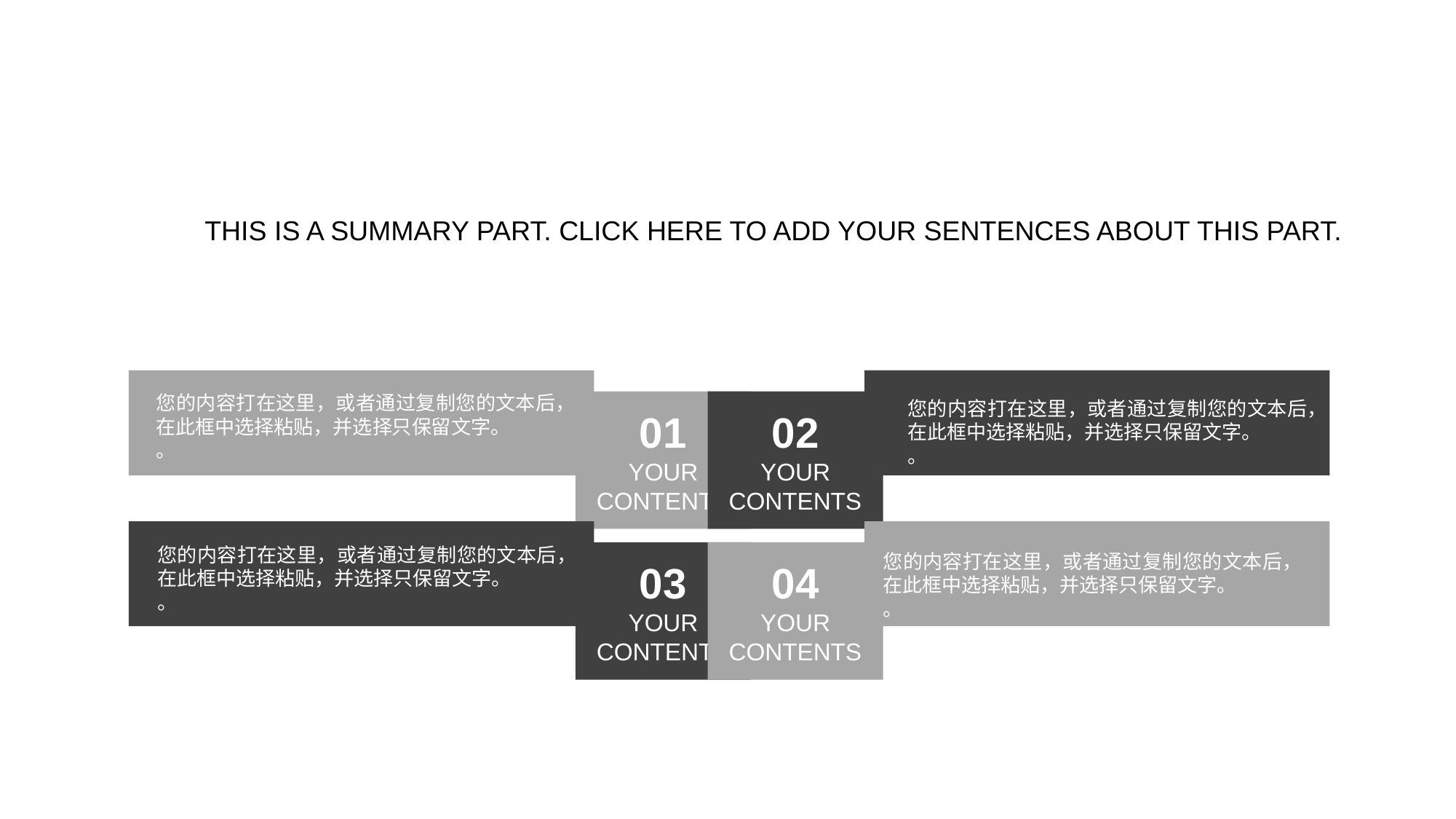

SUBTITLETHIS IS A SUMMARY PART. CLICK HERE TO ADD YOUR SENTENCES ABOUT THIS PART.

您的内容打在这里，或者通过复制您的文本后，在此框中选择粘贴，并选择只保留文字。
。
01
YOUR
CONTENTS
02
YOUR
CONTENTS
您的内容打在这里，或者通过复制您的文本后，在此框中选择粘贴，并选择只保留文字。
。

您的内容打在这里，或者通过复制您的文本后，在此框中选择粘贴，并选择只保留文字。
。
03
YOUR
CONTENTS
04
YOUR
CONTENTS
您的内容打在这里，或者通过复制您的文本后，在此框中选择粘贴，并选择只保留文字。
。